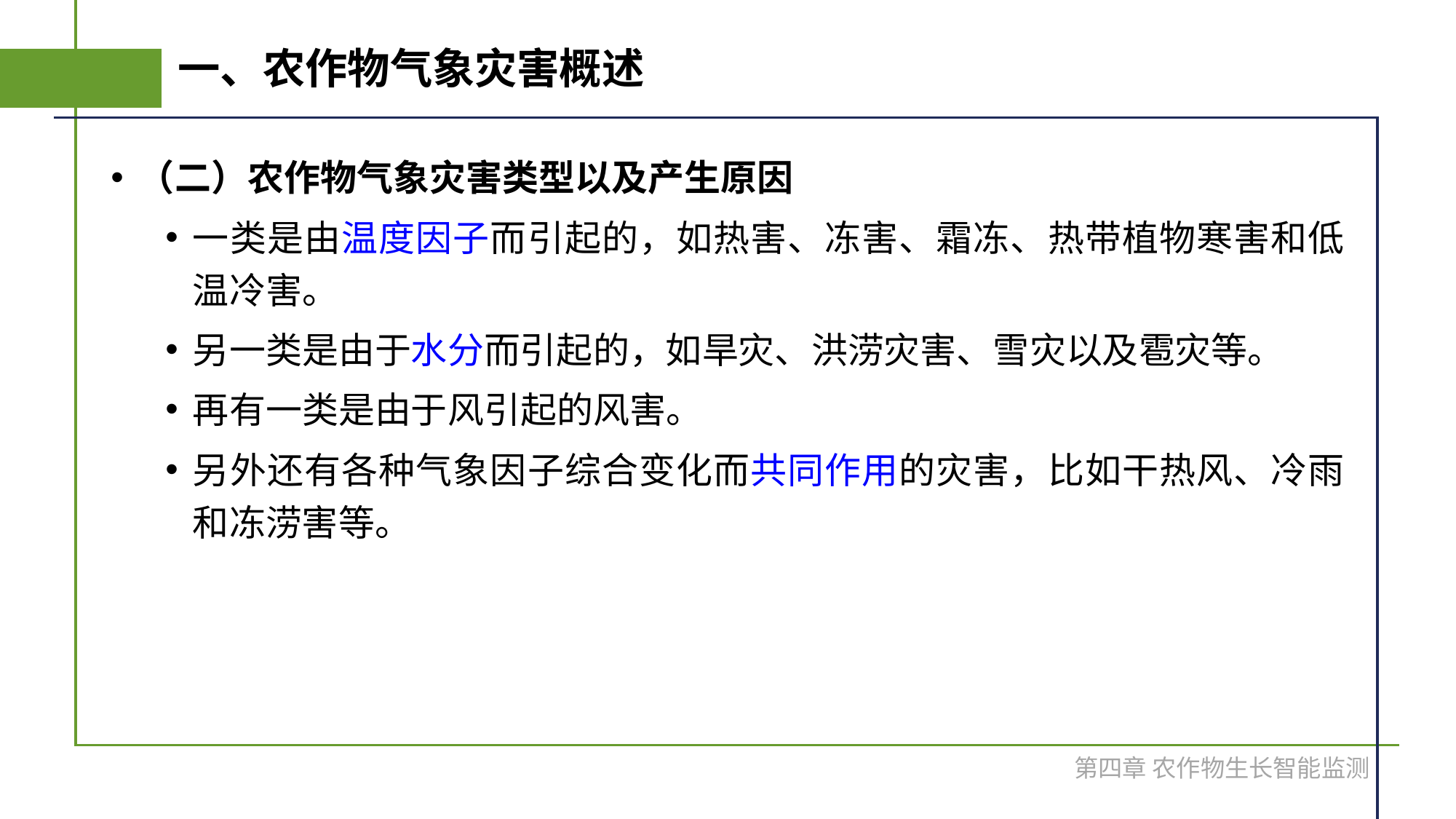

# 一、农作物气象灾害概述
（二）农作物气象灾害类型以及产生原因
一类是由温度因子而引起的，如热害、冻害、霜冻、热带植物寒害和低温冷害。
另一类是由于水分而引起的，如旱灾、洪涝灾害、雪灾以及雹灾等。
再有一类是由于风引起的风害。
另外还有各种气象因子综合变化而共同作用的灾害，比如干热风、冷雨和冻涝害等。
第四章 农作物生长智能监测